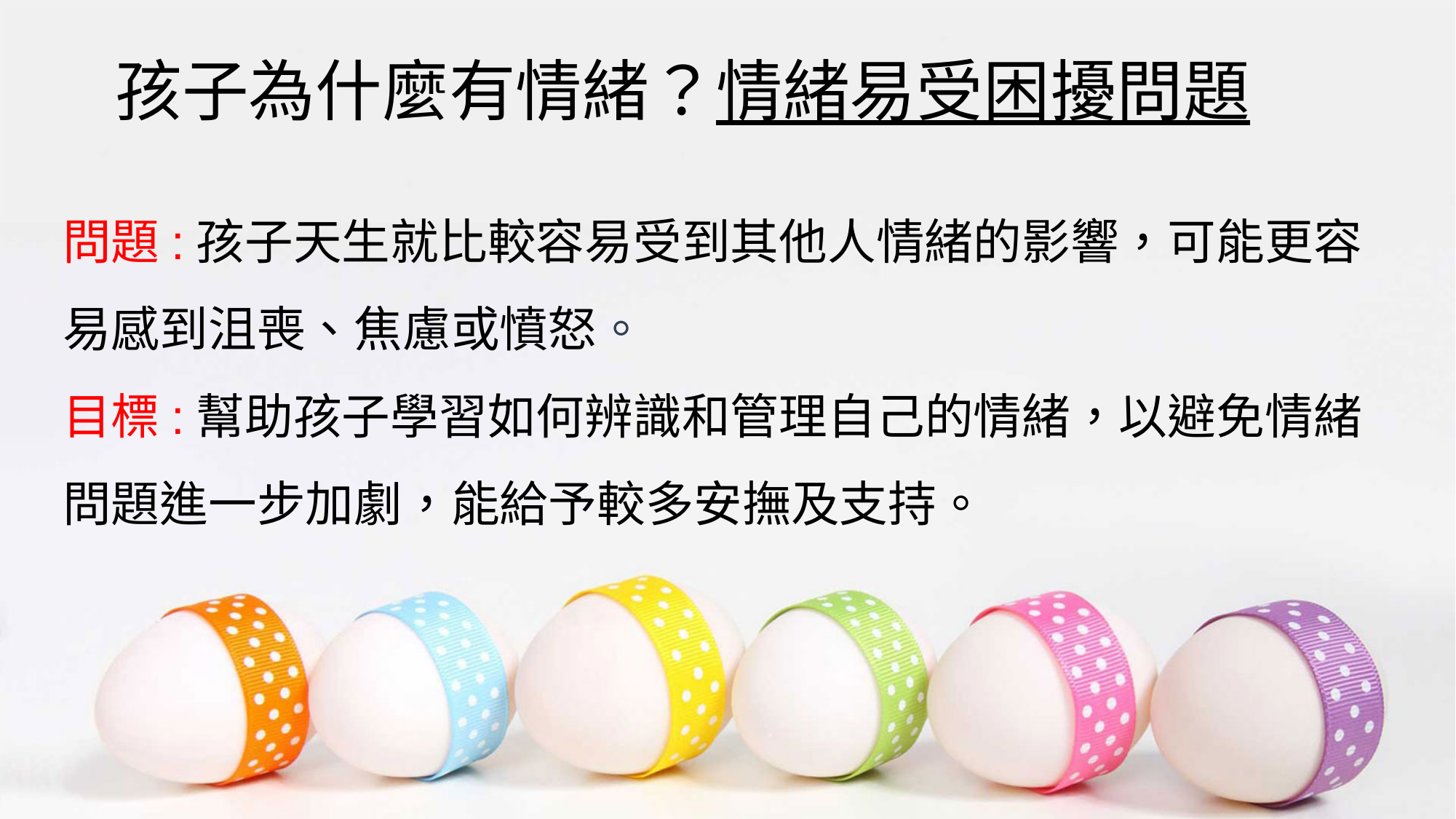

孩子為什麼有情緒？情緒易受困擾問題
問題:孩子天生就比較容易受到其他人情緒的影響，可能更容易感到沮喪、焦慮或憤怒。
目標:幫助孩子學習如何辨識和管理自己的情緒，以避免情緒問題進一步加劇，能給予較多安撫及支持。